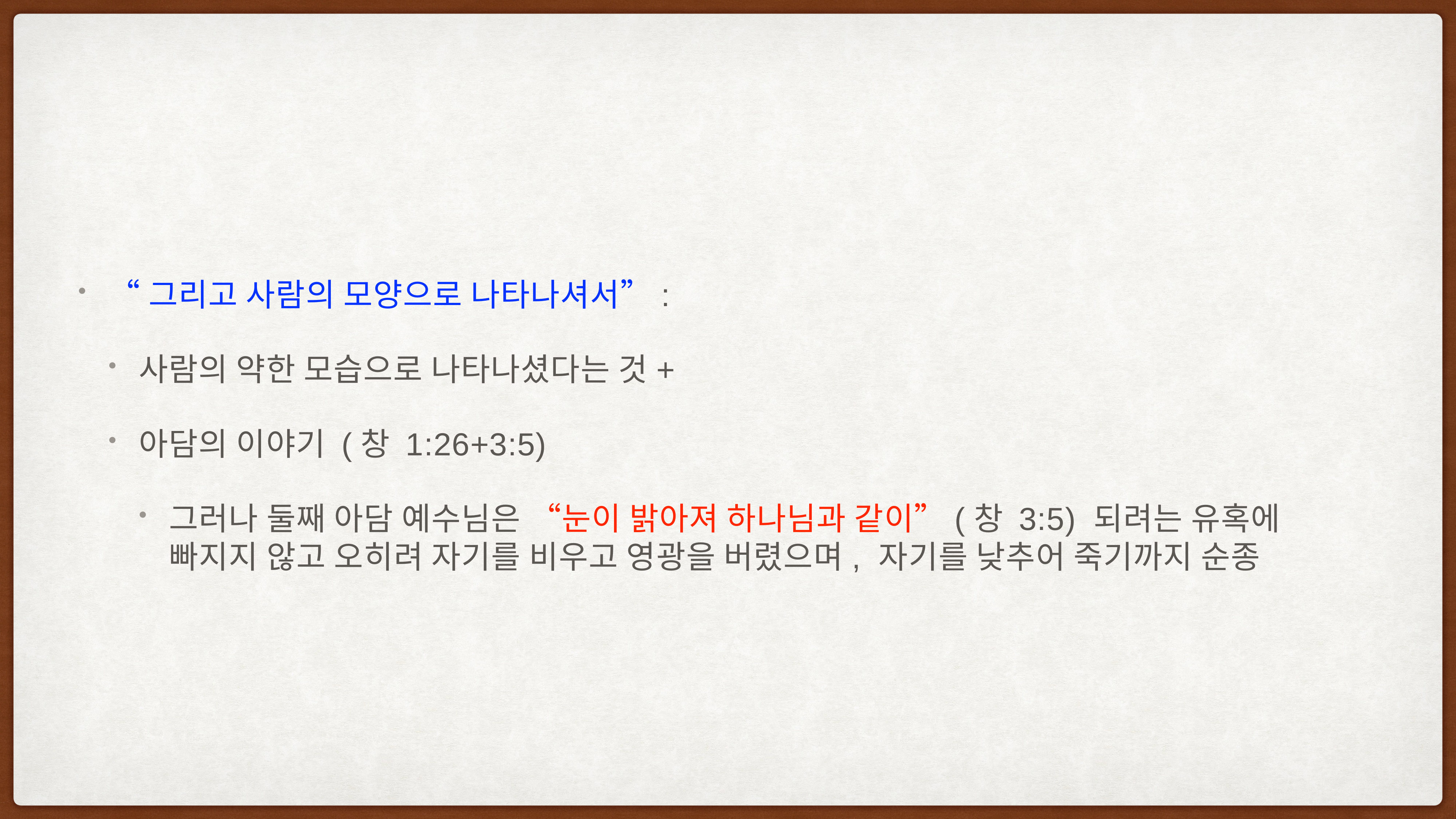

“그리고 사람의 모양으로 나타나셔서”:
사람의 약한 모습으로 나타나셨다는 것+
아담의 이야기 (창 1:26+3:5)
그러나 둘째 아담 예수님은 “눈이 밝아져 하나님과 같이”(창 3:5) 되려는 유혹에 빠지지 않고 오히려 자기를 비우고 영광을 버렸으며, 자기를 낮추어 죽기까지 순종